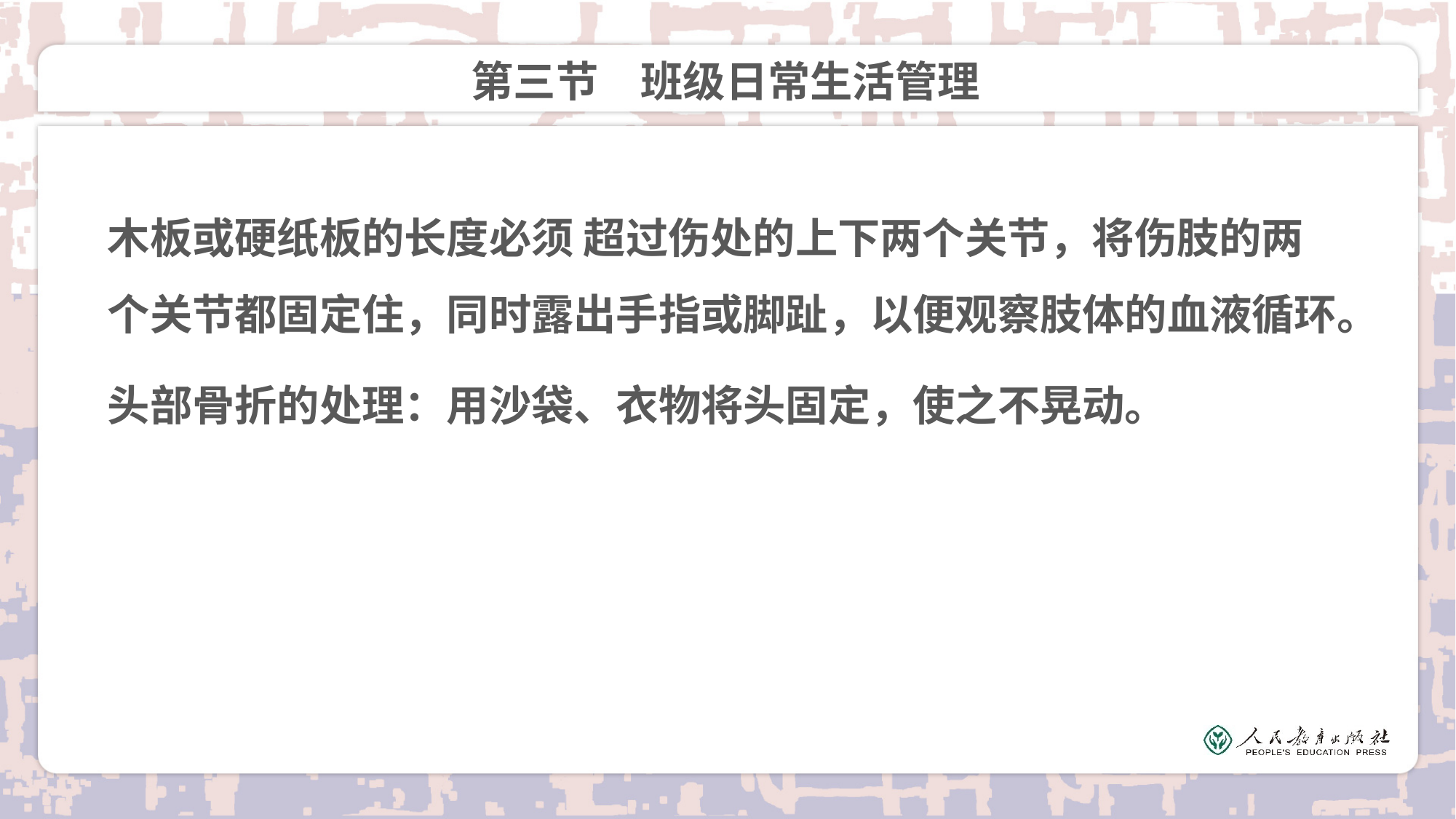

# 第三节　班级日常生活管理
木板或硬纸板的长度必须 超过伤处的上下两个关节，将伤肢的两个关节都固定住，同时露出手指或脚趾，以便观察肢体的血液循环。
头部骨折的处理：用沙袋、衣物将头固定，使之不晃动。